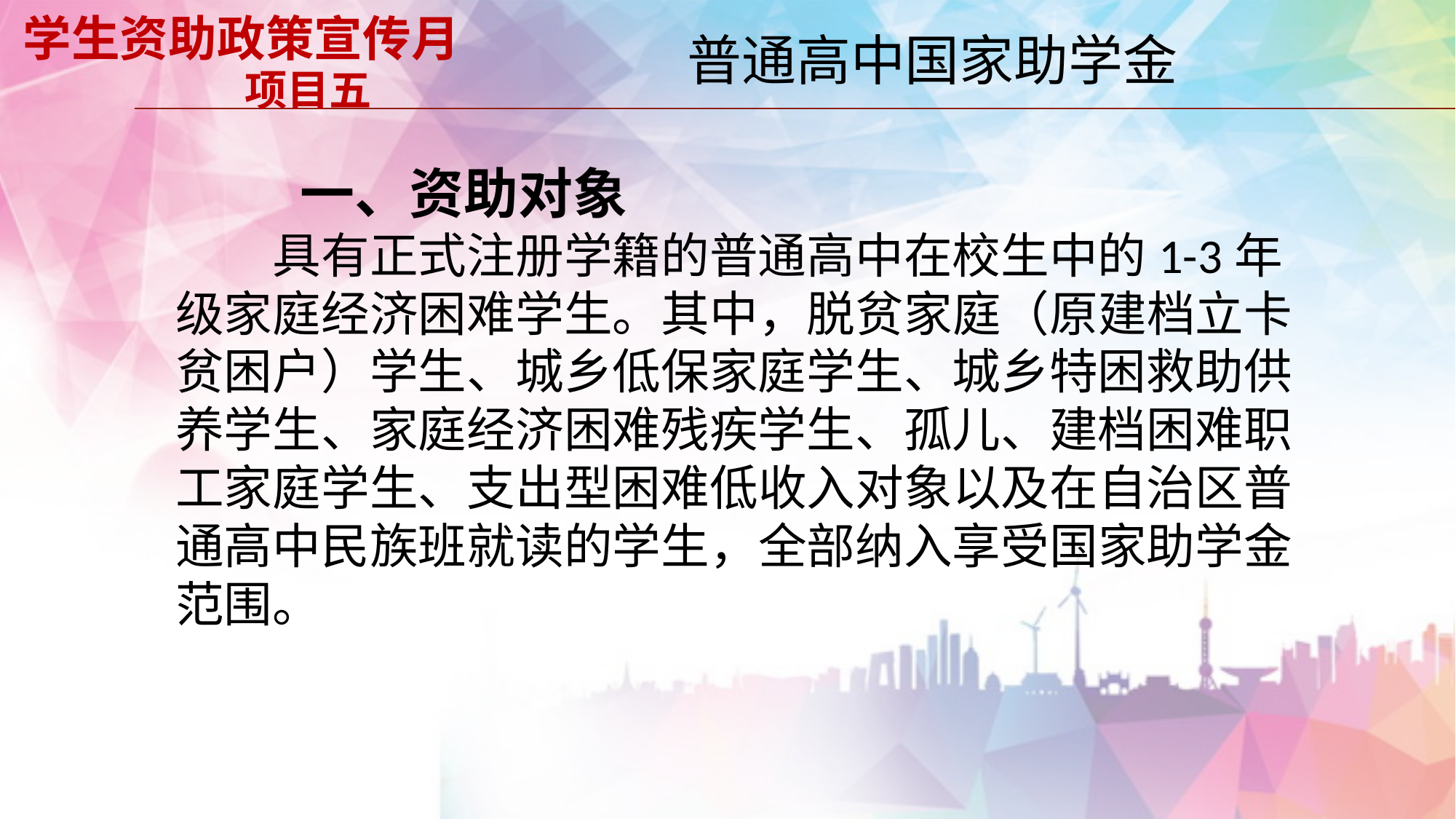

# 学生资助政策宣传月 项目五
                 普通高中国家助学金

         一、资助对象
　　具有正式注册学籍的普通高中在校生中的1-3年级家庭经济困难学生。其中，脱贫家庭（原建档立卡贫困户）学生、城乡低保家庭学生、城乡特困救助供养学生、家庭经济困难残疾学生、孤儿、建档困难职工家庭学生、支出型困难低收入对象以及在自治区普通高中民族班就读的学生，全部纳入享受国家助学金范围。